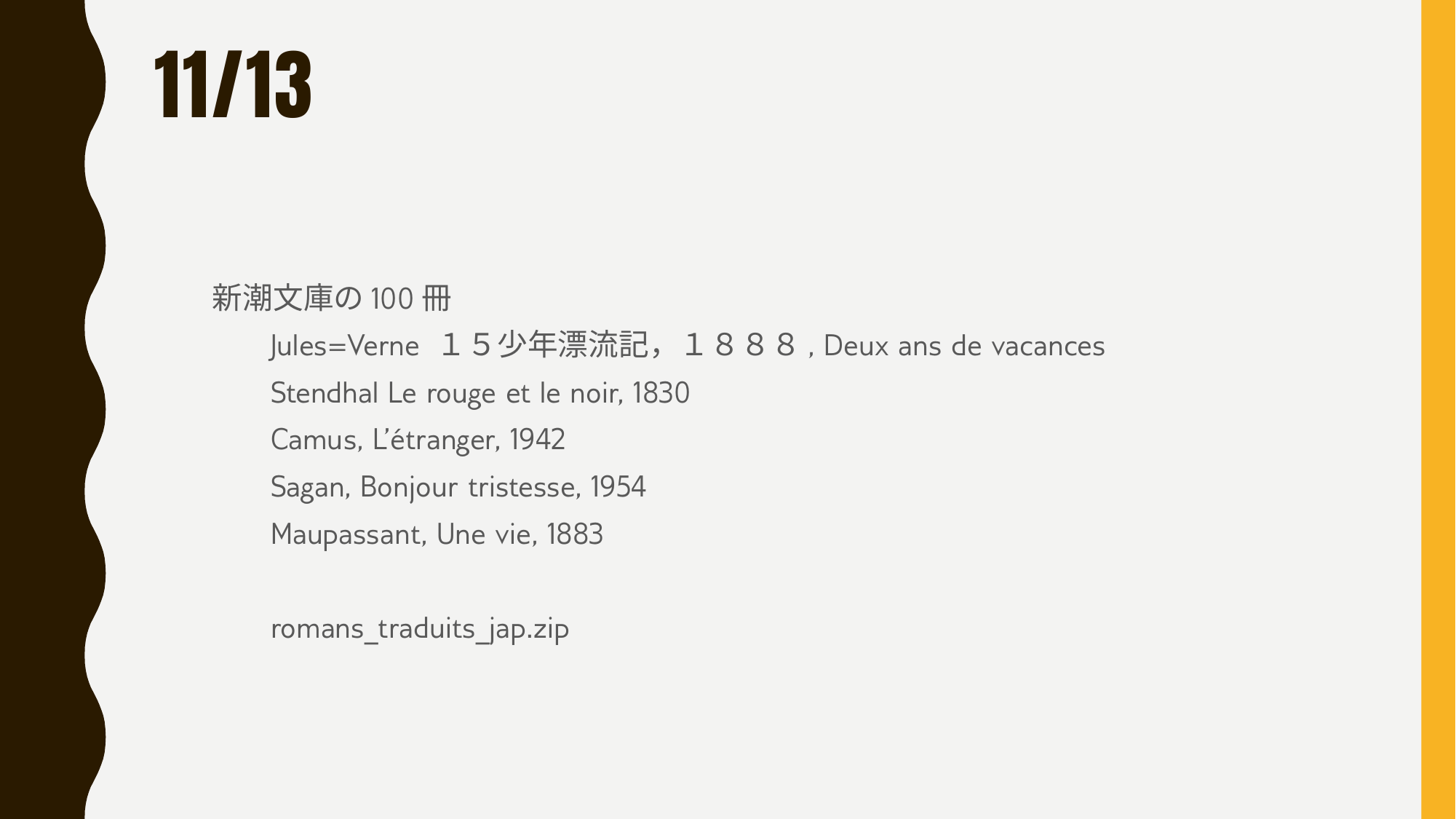

# 11/13
新潮文庫の100冊
Jules=Verne １５少年漂流記，１８８８, Deux ans de vacances
Stendhal Le rouge et le noir, 1830
Camus, L’étranger, 1942
Sagan, Bonjour tristesse, 1954
Maupassant, Une vie, 1883

romans_traduits_jap.zip